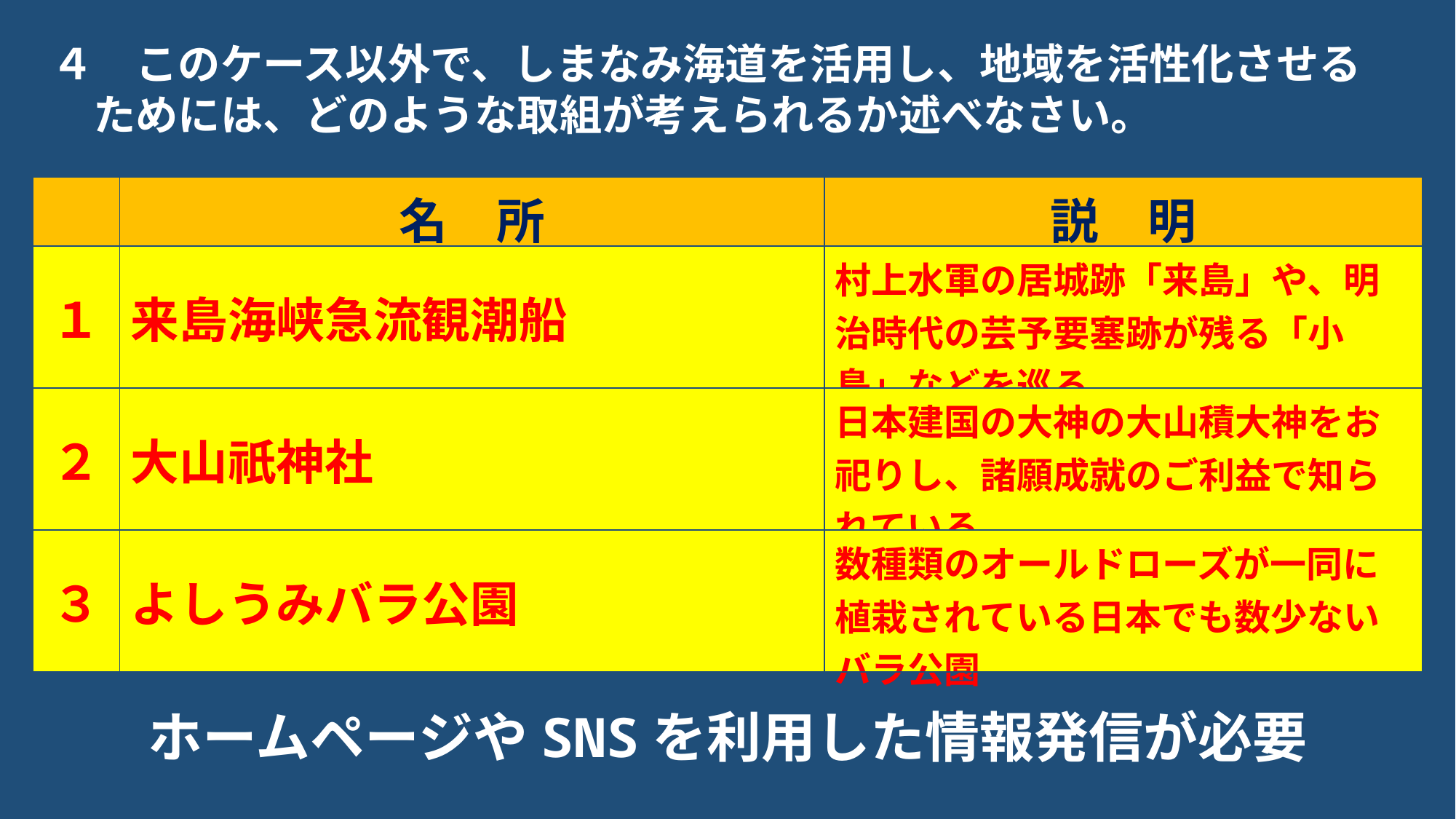

４　このケース以外で、しまなみ海道を活用し、地域を活性化させる
　ためには、どのような取組が考えられるか述べなさい。
|  | 名　所 | 説　明 |
| --- | --- | --- |
| １ | 来島海峡急流観潮船 | 村上水軍の居城跡「来島」や、明治時代の芸予要塞跡が残る「小島」などを巡る |
| ２ | 大山祇神社 | 日本建国の大神の大山積大神をお祀りし、諸願成就のご利益で知られている |
| ３ | よしうみバラ公園 | 数種類のオールドローズが一同に植栽されている日本でも数少ないバラ公園 |
ホームページやSNSを利用した情報発信が必要